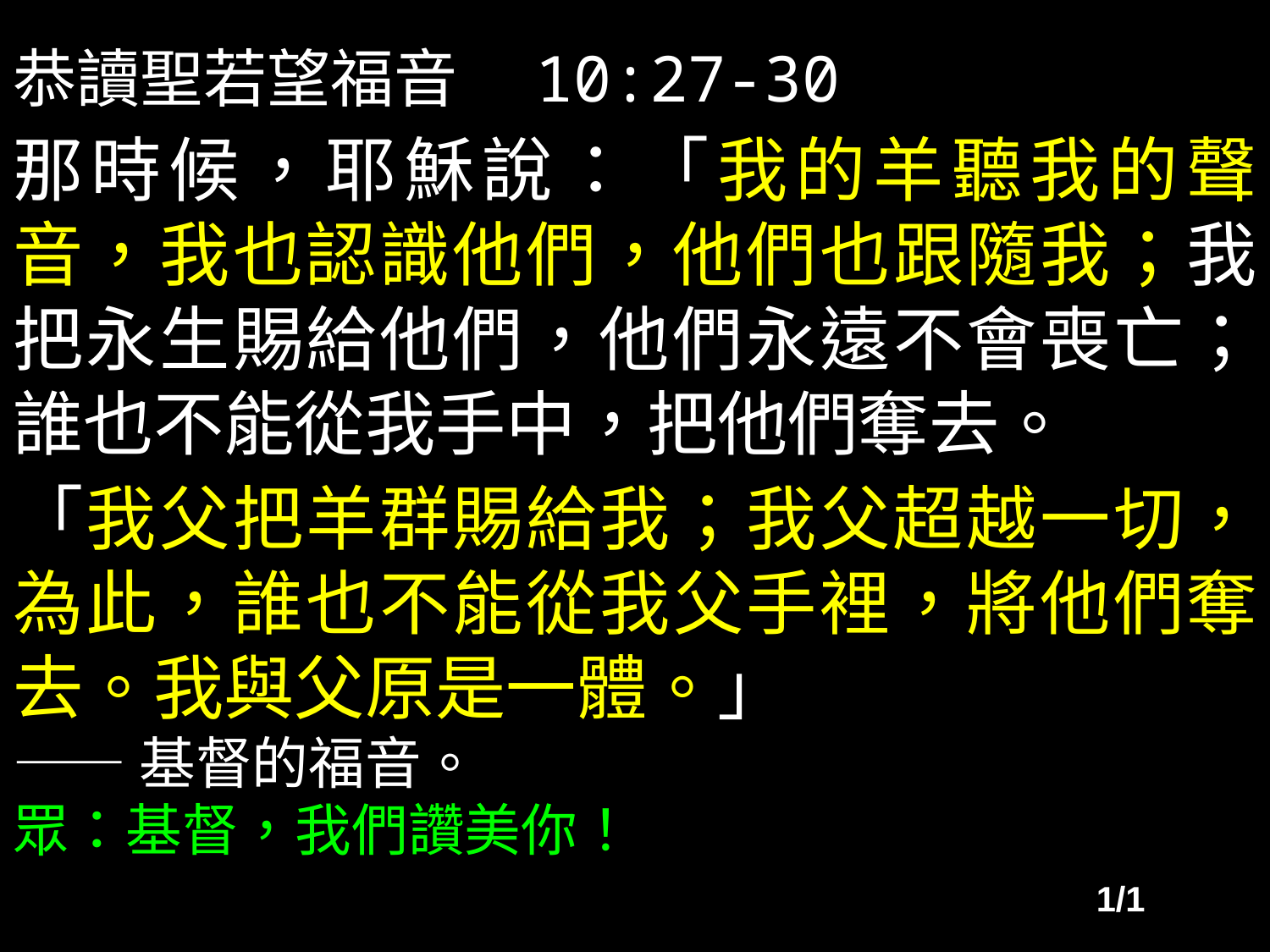

恭讀聖若望福音　10:27-30
那時候，耶穌說：「我的羊聽我的聲音，我也認識他們，他們也跟隨我；我把永生賜給他們，他們永遠不會喪亡；誰也不能從我手中，把他們奪去。
「我父把羊群賜給我；我父超越一切，為此，誰也不能從我父手裡，將他們奪去。我與父原是一體。」
——基督的福音。
眾：基督，我們讚美你！

   1/1